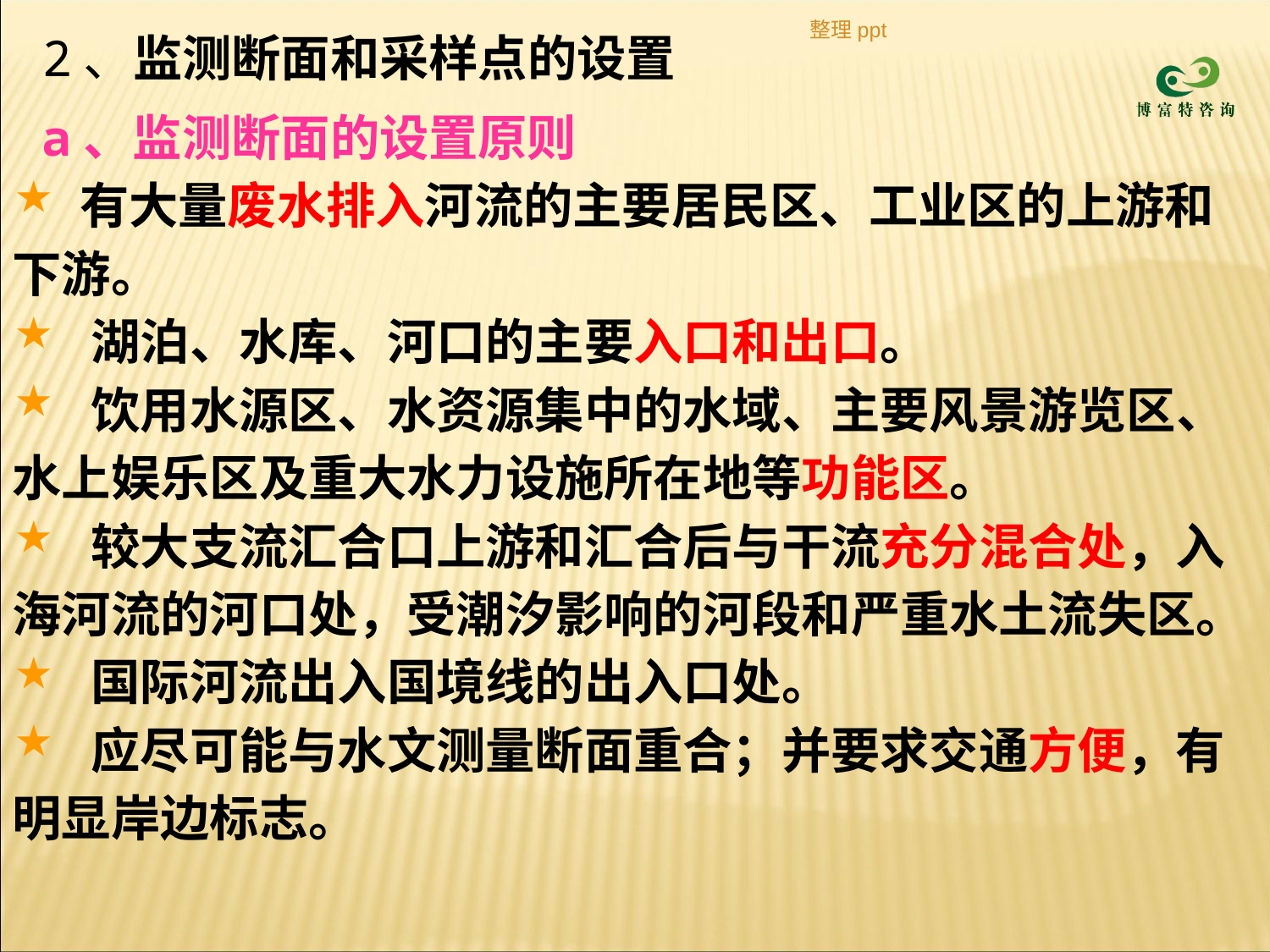

2、监测断面和采样点的设置
 a、监测断面的设置原则
 有大量废水排入河流的主要居民区、工业区的上游和下游。
  湖泊、水库、河口的主要入口和出口。
  饮用水源区、水资源集中的水域、主要风景游览区、水上娱乐区及重大水力设施所在地等功能区。
  较大支流汇合口上游和汇合后与干流充分混合处，入海河流的河口处，受潮汐影响的河段和严重水土流失区。
  国际河流出入国境线的出入口处。
  应尽可能与水文测量断面重合；并要求交通方便，有明显岸边标志。
整理ppt
17